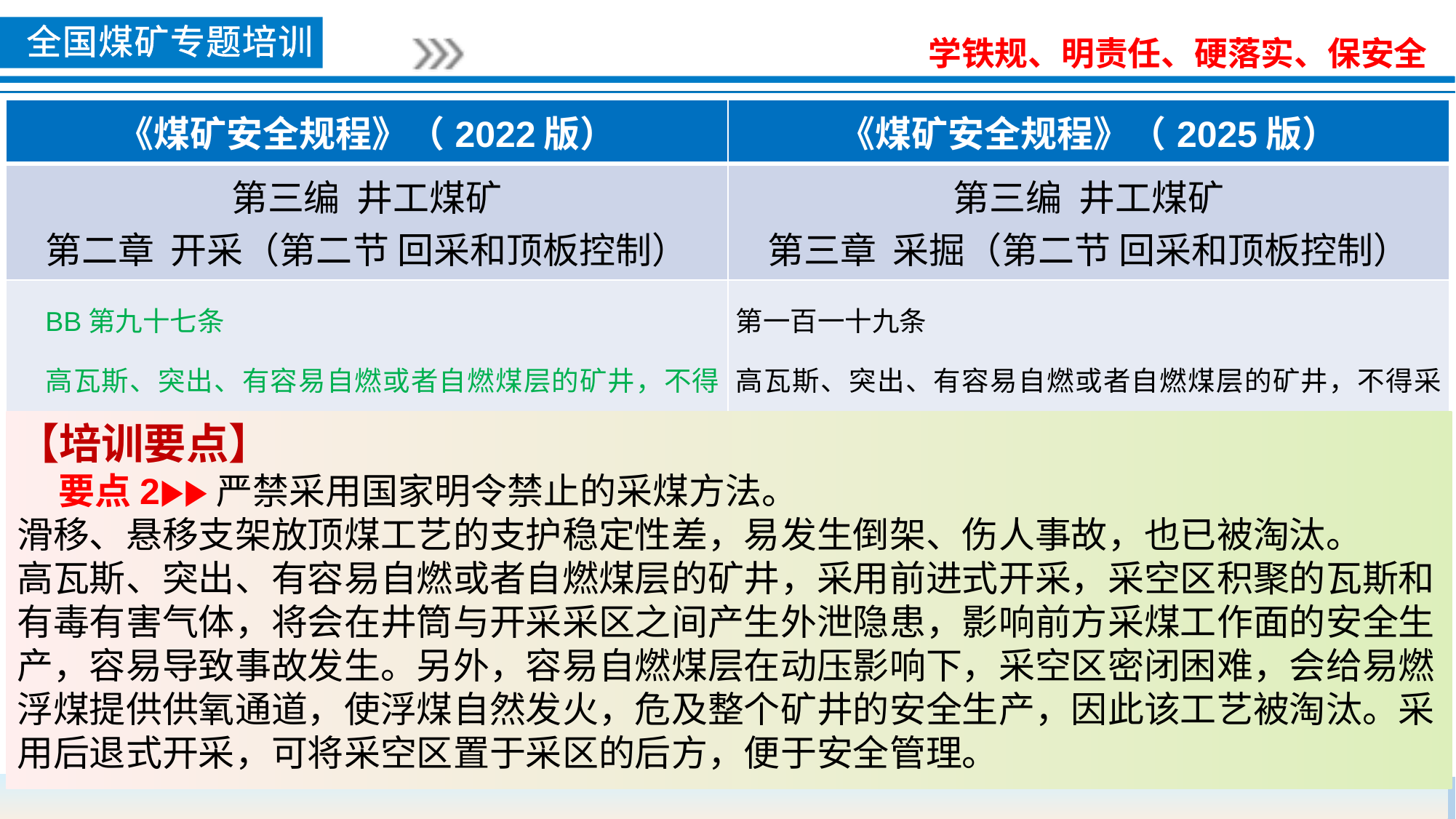

| 《煤矿安全规程》（2022版） | 《煤矿安全规程》（2025版） |
| --- | --- |
| 第三编 井工煤矿 第二章 开采（第二节 回采和顶板控制） | 第三编 井工煤矿 第三章 采掘（第二节 回采和顶板控制） |
| BB第九十七条 高瓦斯、突出、有容易自燃或者自燃煤层的矿井，不得采用前进式采煤方法。 | 第一百一十九条 高瓦斯、突出、有容易自燃或者自燃煤层的矿井，不得采用前进式采煤方法。 |
【培训要点】
    要点2▶▶严禁采用国家明令禁止的采煤方法。
滑移、悬移支架放顶煤工艺的支护稳定性差，易发生倒架、伤人事故，也已被淘汰。
高瓦斯、突出、有容易自燃或者自燃煤层的矿井，采用前进式开采，采空区积聚的瓦斯和有毒有害气体，将会在井筒与开采采区之间产生外泄隐患，影响前方采煤工作面的安全生产，容易导致事故发生。另外，容易自燃煤层在动压影响下，采空区密闭困难，会给易燃浮煤提供供氧通道，使浮煤自然发火，危及整个矿井的安全生产，因此该工艺被淘汰。采用后退式开采，可将采空区置于采区的后方，便于安全管理。